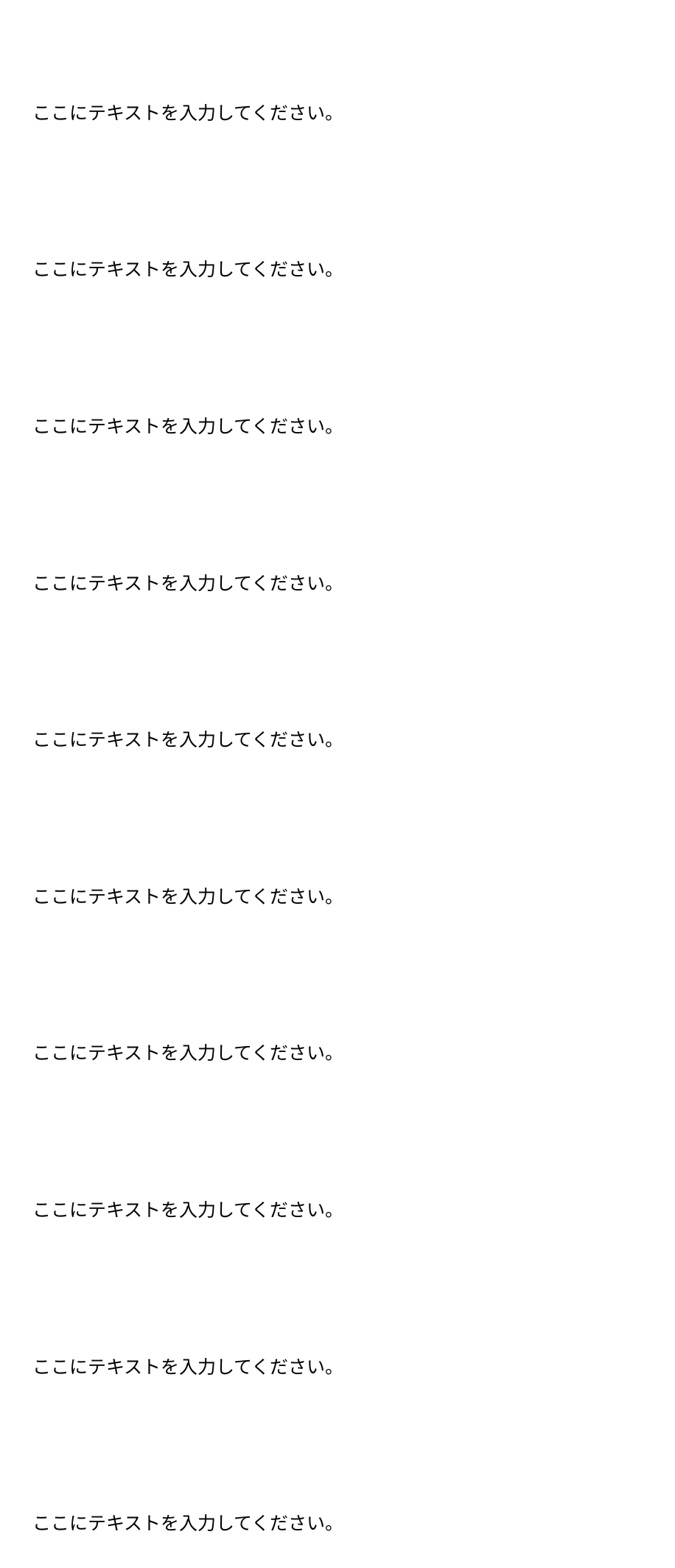

ここにテキストを入力してください。
ここにテキストを入力してください。
ここにテキストを入力してください。
ここにテキストを入力してください。
ここにテキストを入力してください。
ここにテキストを入力してください。
ここにテキストを入力してください。
ここにテキストを入力してください。
ここにテキストを入力してください。
ここにテキストを入力してください。